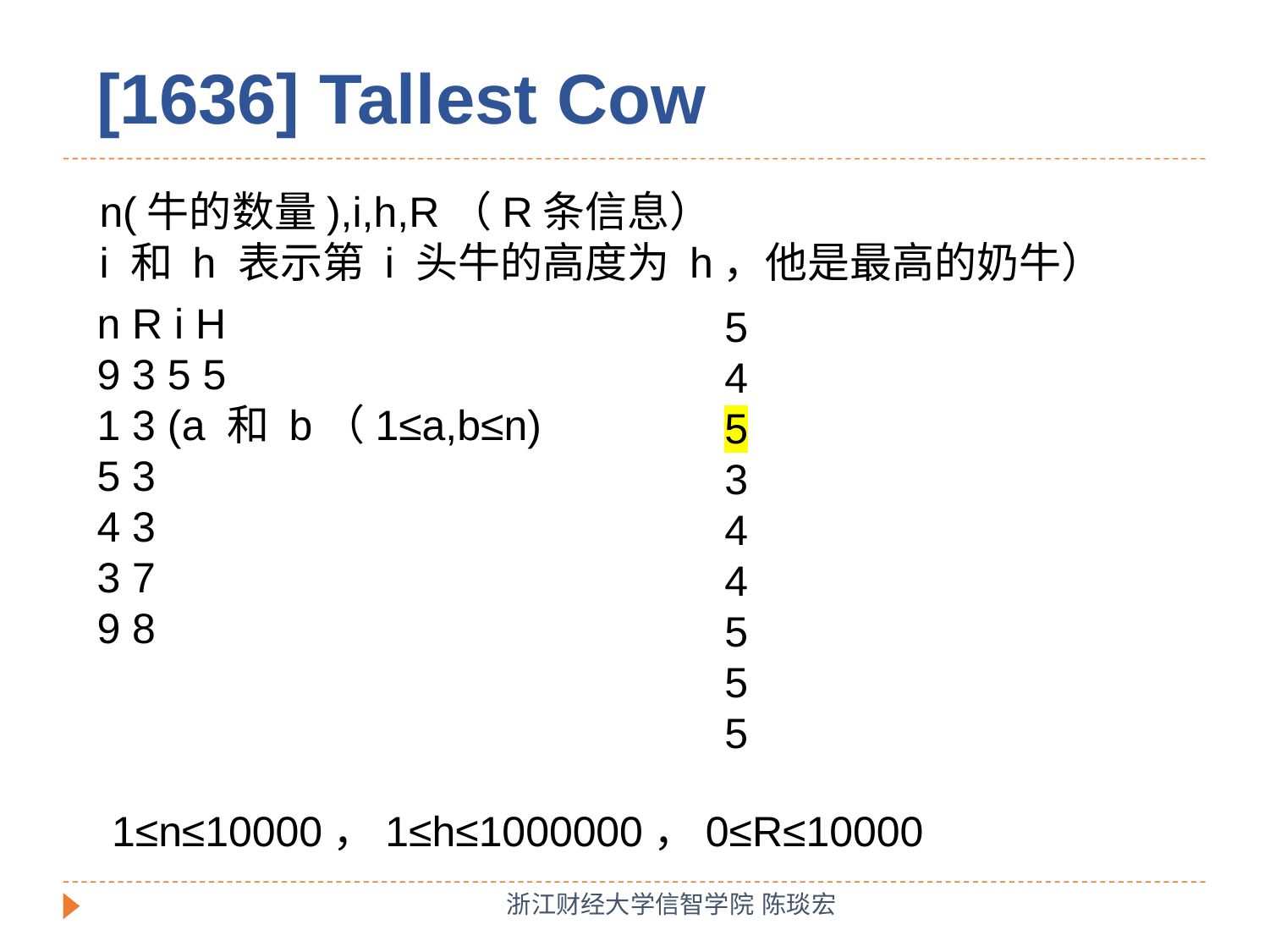

[1636] Tallest Cow
n(牛的数量),i,h,R（R条信息）
i 和 h 表示第 i 头牛的高度为 h，他是最高的奶牛）
n R i H
9 3 5 5
1 3 (a 和 b（1≤a,b≤n)
5 3
4 3
3 7
9 8
5
4
5
3
4
4
5
5
5
  1≤n≤10000，1≤h≤1000000，0≤R≤10000
浙江财经大学信智学院 陈琰宏
106